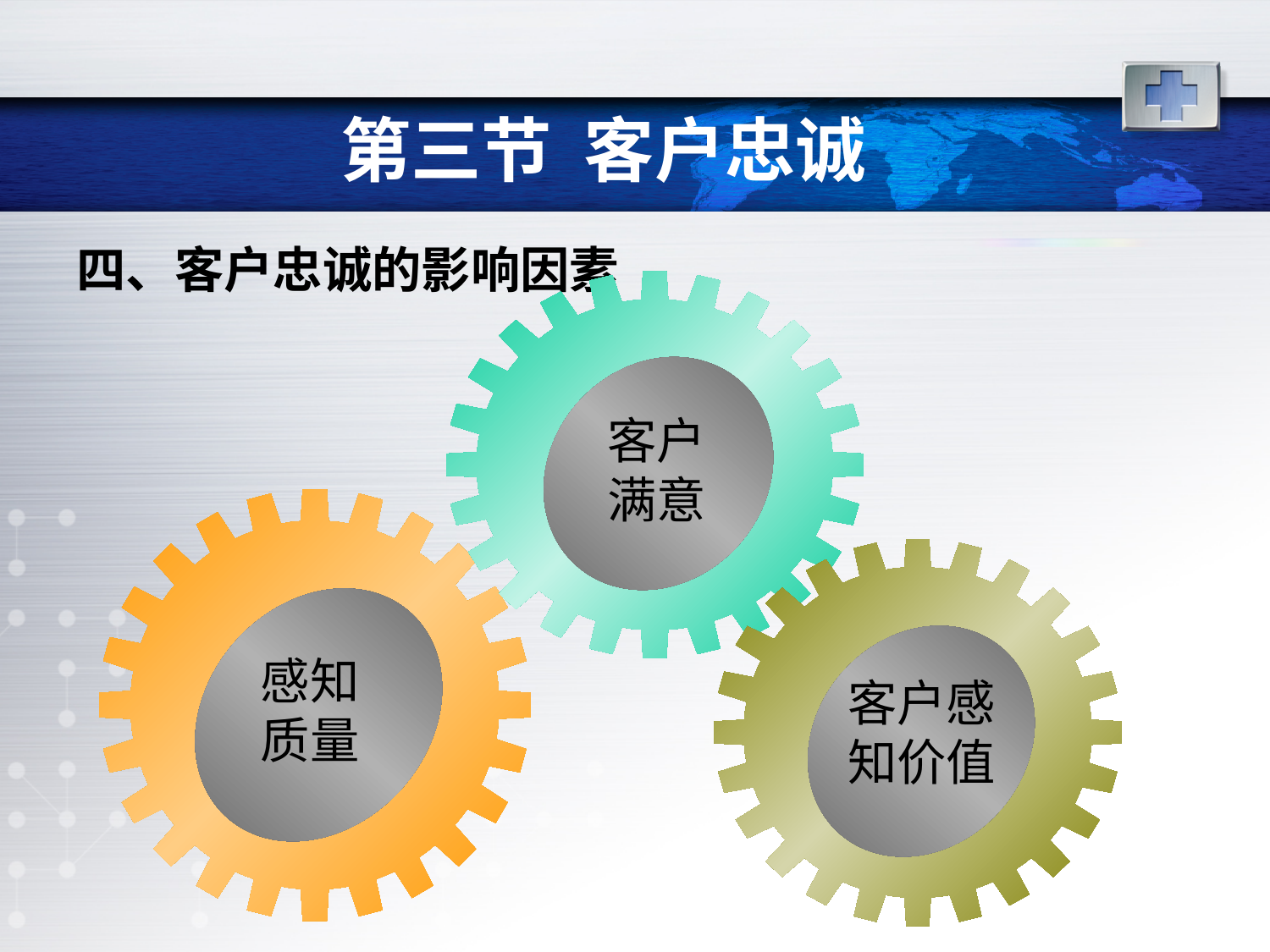

# 第三节  客户忠诚
四、客户忠诚的影响因素

客户满意

感知质量
客户感知价值